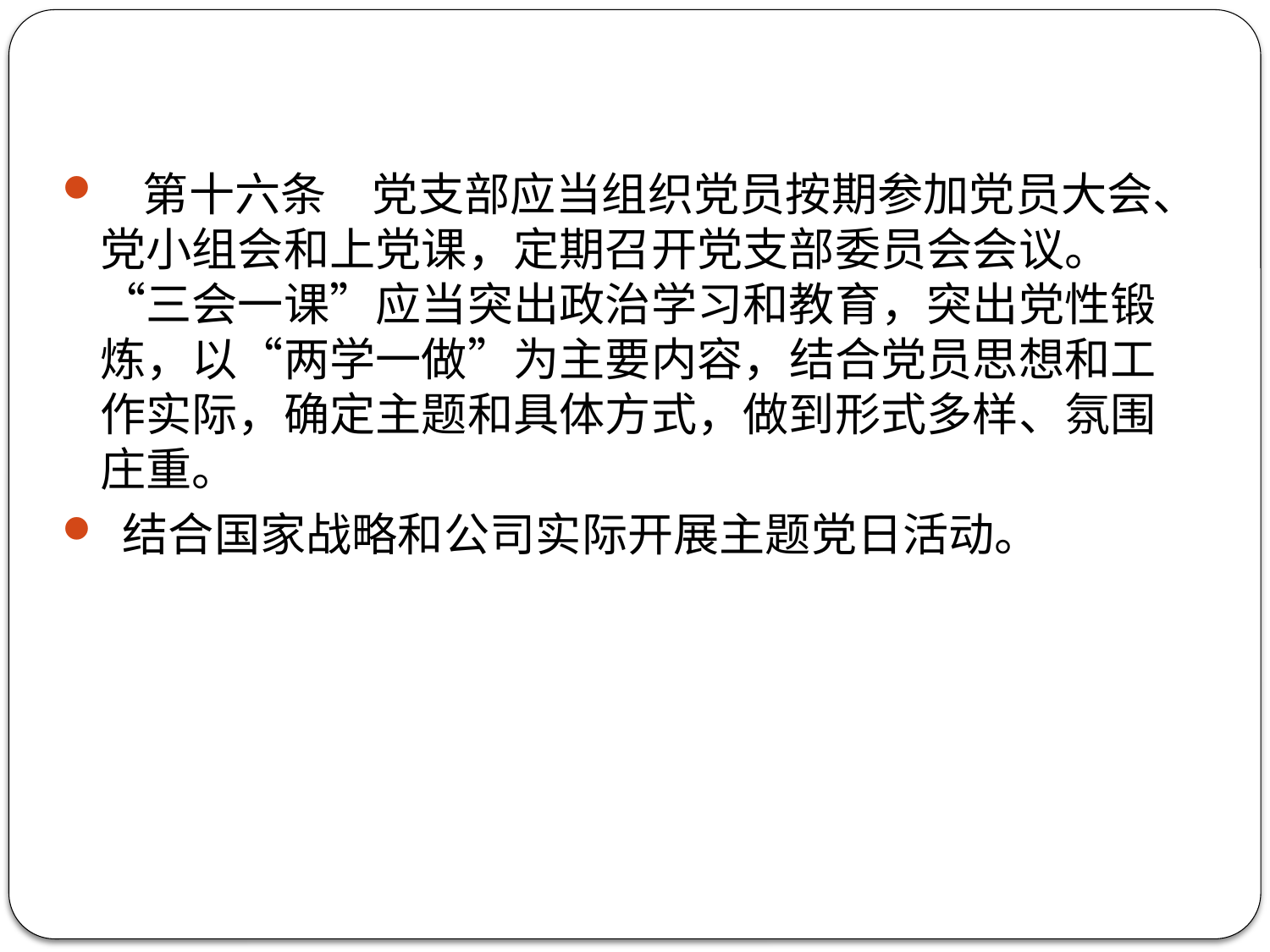

#
   第十六条　党支部应当组织党员按期参加党员大会、党小组会和上党课，定期召开党支部委员会会议。  “三会一课”应当突出政治学习和教育，突出党性锻炼，以“两学一做”为主要内容，结合党员思想和工作实际，确定主题和具体方式，做到形式多样、氛围庄重。
 结合国家战略和公司实际开展主题党日活动。